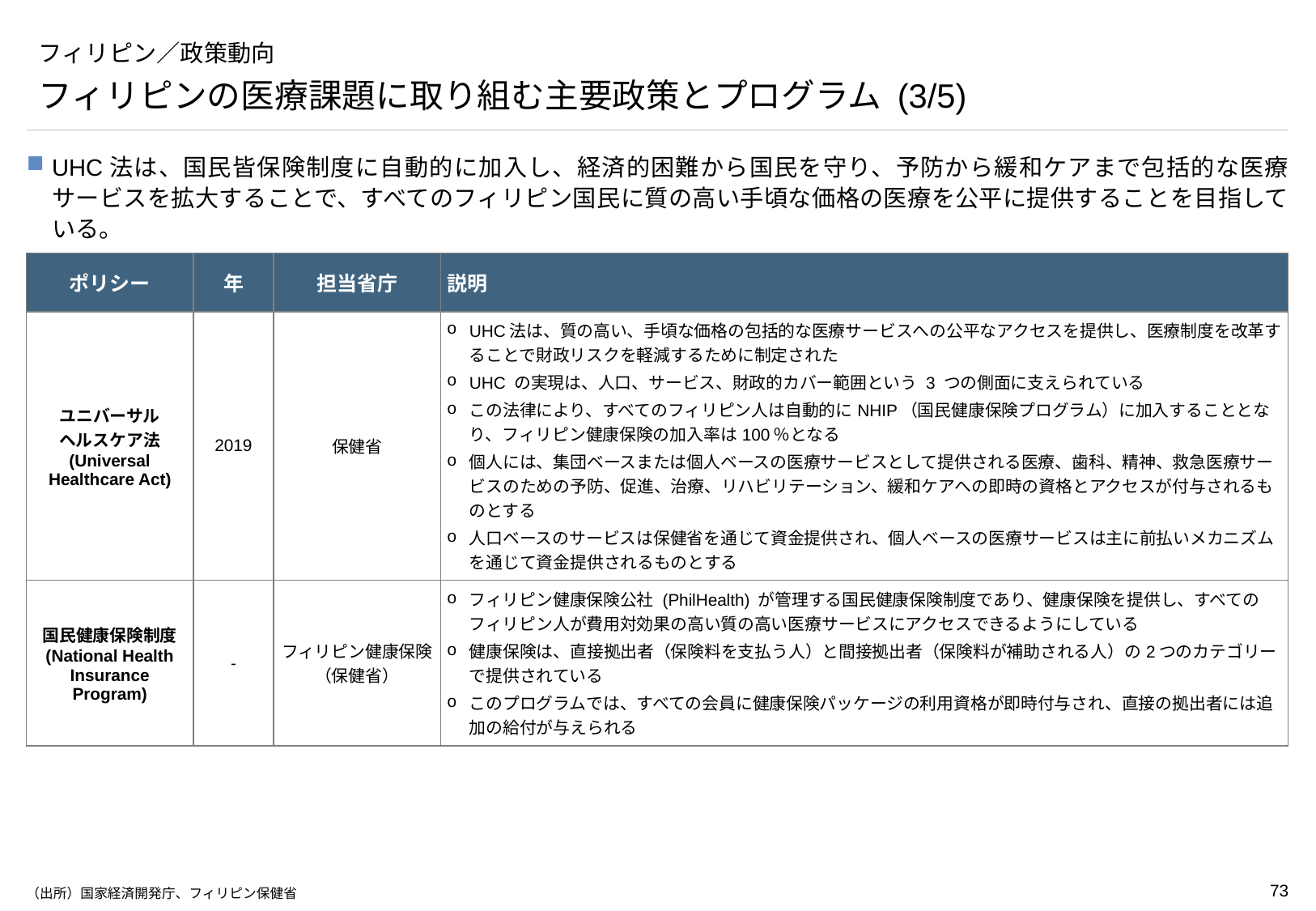

# フィリピン／政策動向
フィリピンの医療課題に取り組む主要政策とプログラム (3/5)
UHC法は、国民皆保険制度に自動的に加入し、経済的困難から国民を守り、予防から緩和ケアまで包括的な医療サービスを拡大することで、すべてのフィリピン国民に質の高い手頃な価格の医療を公平に提供することを目指している。
| ポリシー | 年 | 担当省庁 | 説明 |
| --- | --- | --- | --- |
| ユニバーサル ヘルスケア法 (Universal Healthcare Act) | 2019 | 保健省 | UHC法は、質の高い、手頃な価格の包括的な医療サービスへの公平なアクセスを提供し、医療制度を改革することで財政リスクを軽減するために制定された UHC の実現は、人口、サービス、財政的カバー範囲という 3 つの側面に支えられている この法律により、すべてのフィリピン人は自動的にNHIP（国民健康保険プログラム）に加入することとなり、フィリピン健康保険の加入率は100％となる 個人には、集団ベースまたは個人ベースの医療サービスとして提供される医療、歯科、精神、救急医療サービスのための予防、促進、治療、リハビリテーション、緩和ケアへの即時の資格とアクセスが付与されるものとする 人口ベースのサービスは保健省を通じて資金提供され、個人ベースの医療サービスは主に前払いメカニズムを通じて資金提供されるものとする |
| 国民健康保険制度 (National Health Insurance Program) | - | フィリピン健康保険 （保健省） | フィリピン健康保険公社 (PhilHealth) が管理する国民健康保険制度であり、健康保険を提供し、すべてのフィリピン人が費用対効果の高い質の高い医療サービスにアクセスできるようにしている 健康保険は、直接拠出者（保険料を支払う人）と間接拠出者（保険料が補助される人）の2つのカテゴリーで提供されている このプログラムでは、すべての会員に健康保険パッケージの利用資格が即時付与され、直接の拠出者には追加の給付が与えられる |
（出所）国家経済開発庁、フィリピン保健省